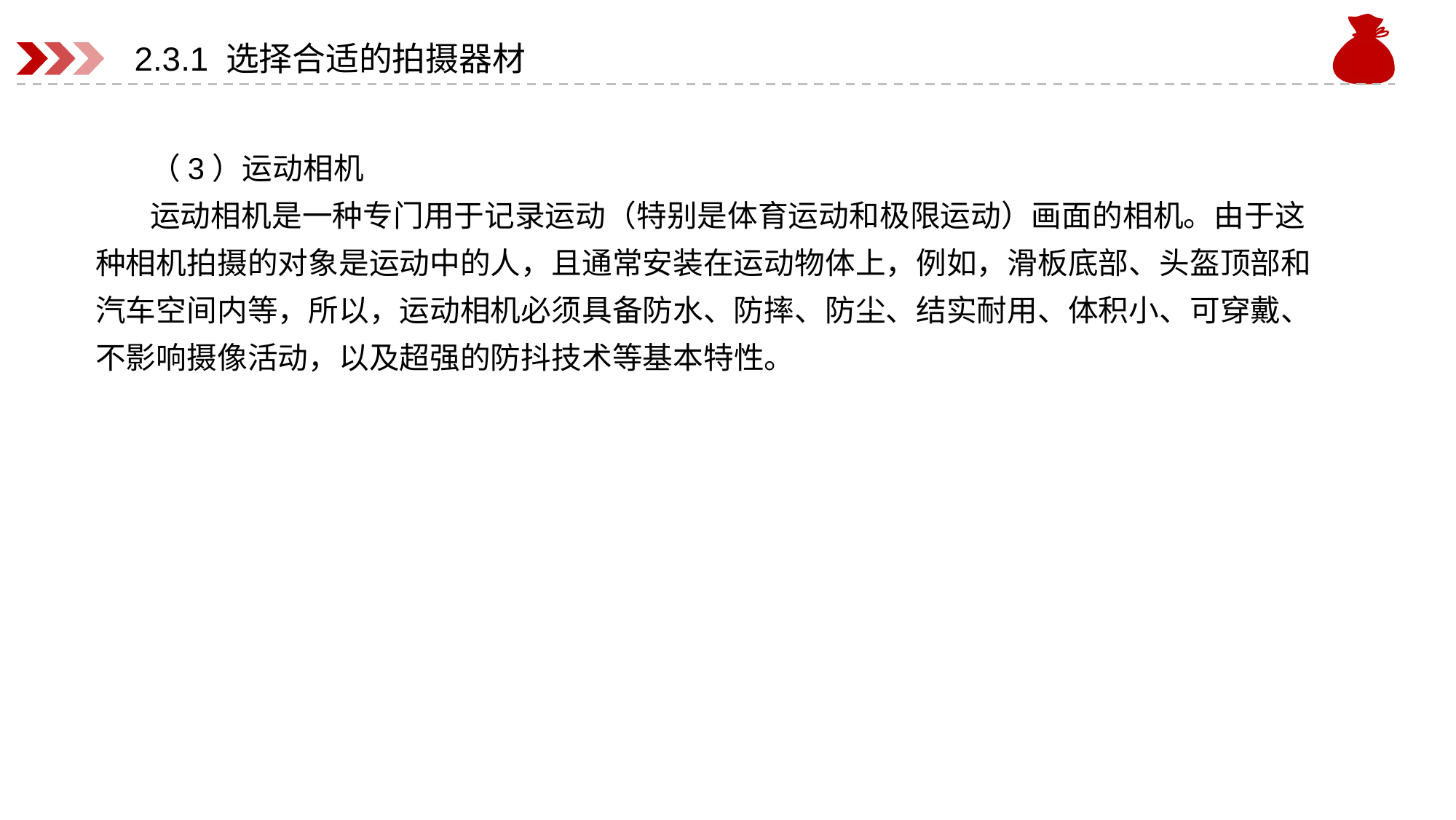

# 2.3.1 选择合适的拍摄器材
36
（3）运动相机
运动相机是一种专门用于记录运动（特别是体育运动和极限运动）画面的相机。由于这种相机拍摄的对象是运动中的人，且通常安装在运动物体上，例如，滑板底部、头盔顶部和汽车空间内等，所以，运动相机必须具备防水、防摔、防尘、结实耐用、体积小、可穿戴、不影响摄像活动，以及超强的防抖技术等基本特性。